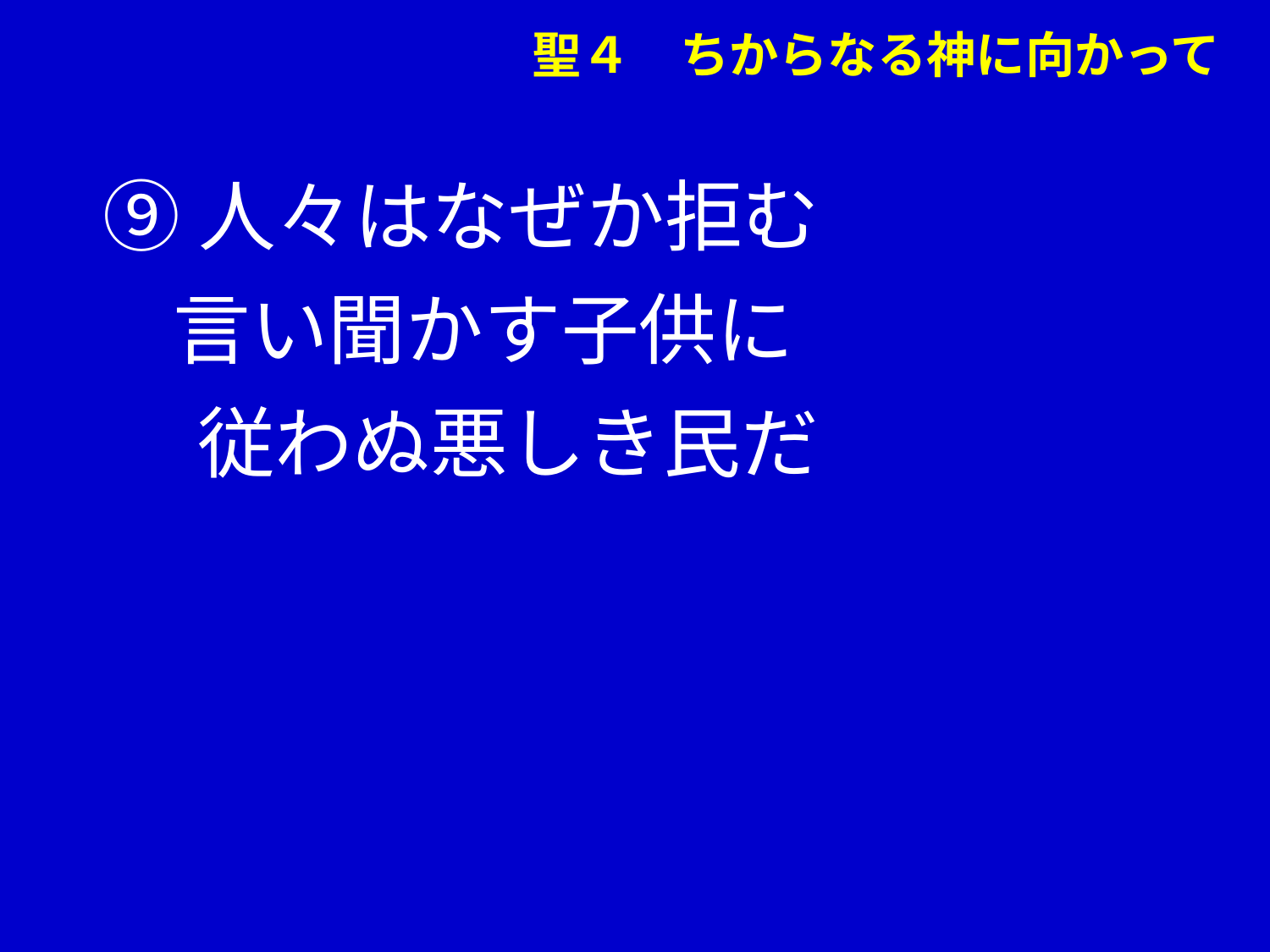

聖４　ちからなる神に向かって
⑨人々はなぜか拒む
   言い聞かす子供に
　 従わぬ悪しき民だ